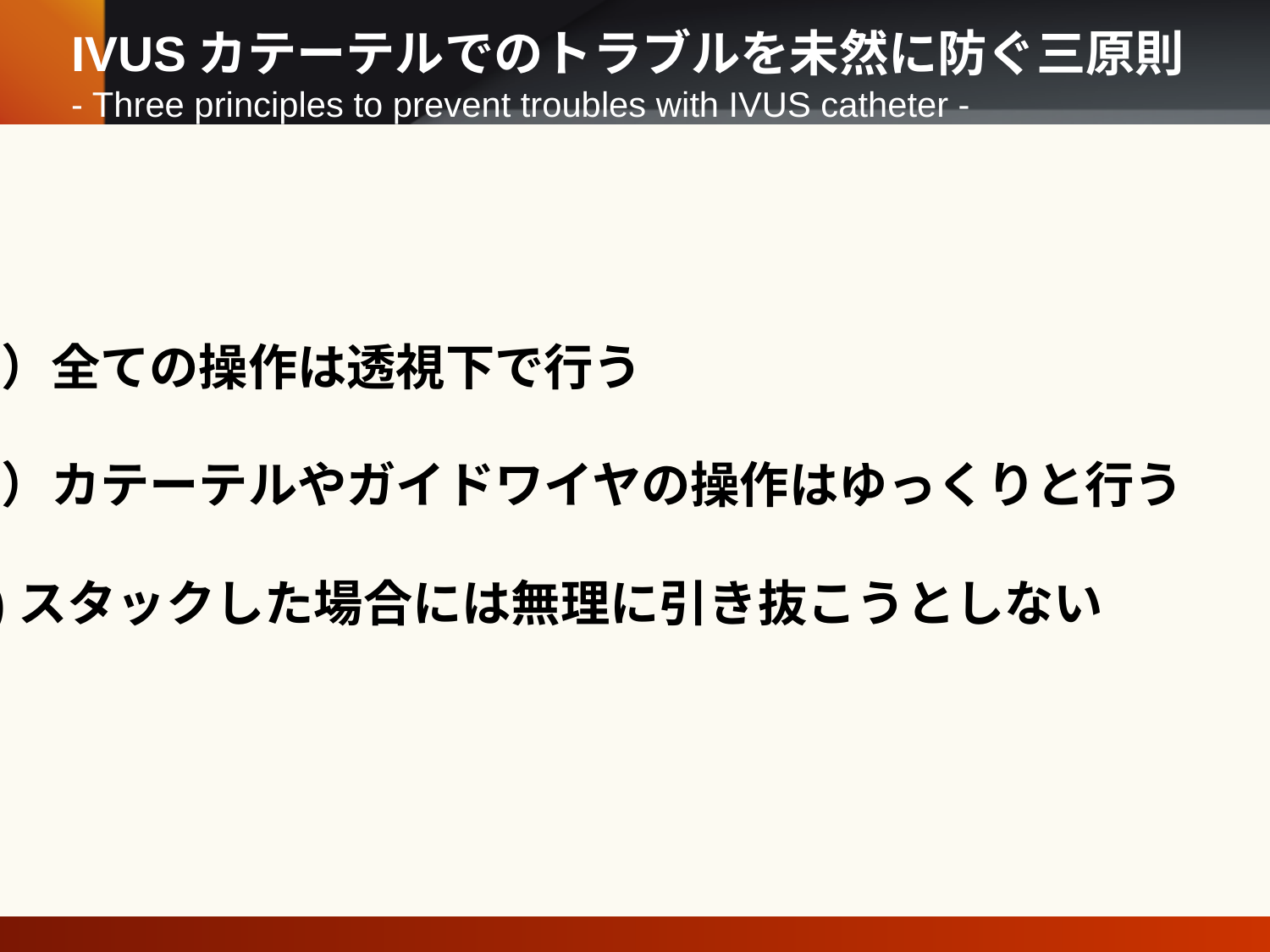

IVUSカテーテルでのトラブルを未然に防ぐ三原則
- Three principles to prevent troubles with IVUS catheter -
1）全ての操作は透視下で行う
2）カテーテルやガイドワイヤの操作はゆっくりと行う
3)スタックした場合には無理に引き抜こうとしない